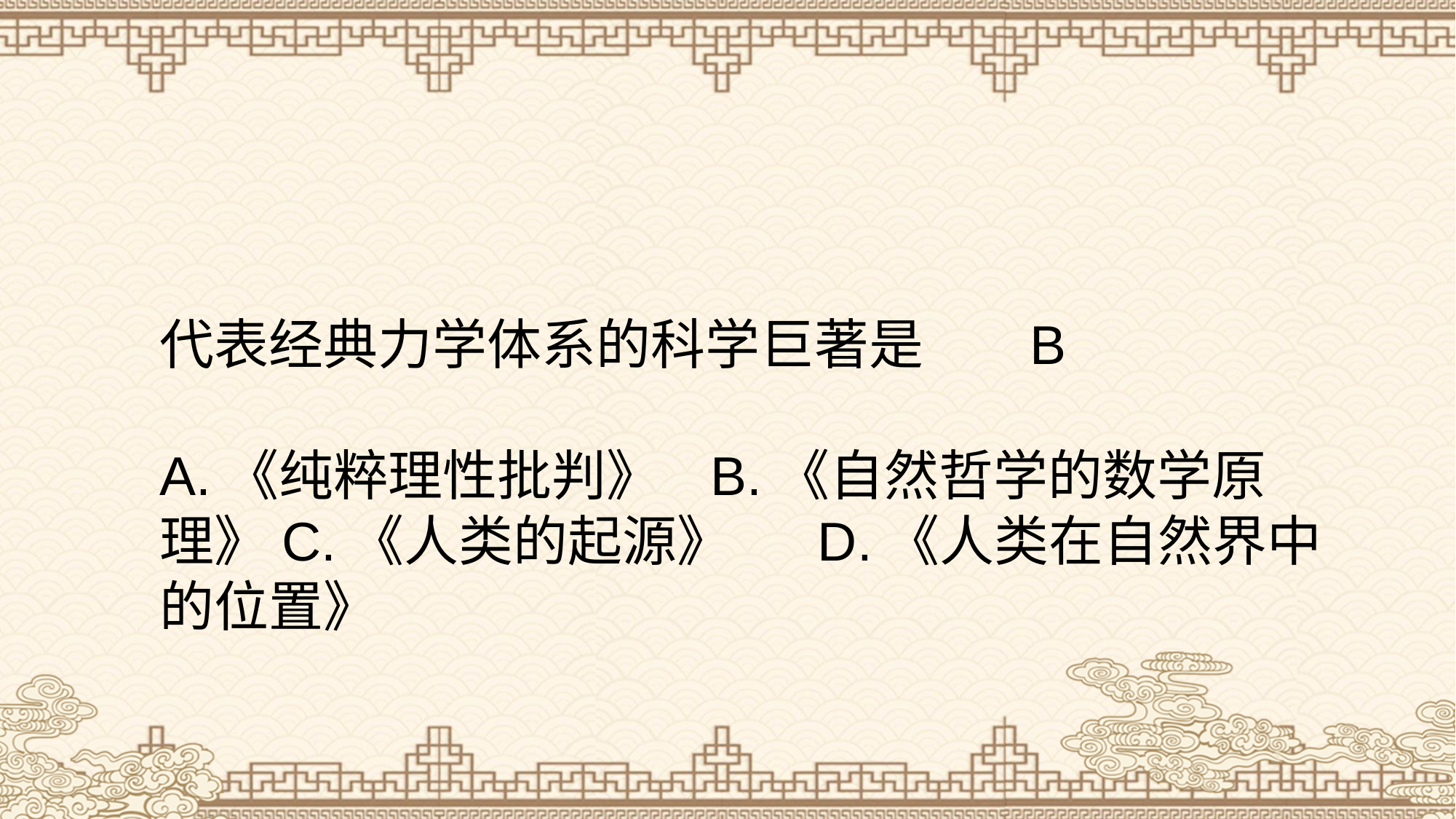

代表经典力学体系的科学巨著是

A.《纯粹理性批判》   B.《自然哲学的数学原理》C.《人类的起源》      D.《人类在自然界中的位置》
B